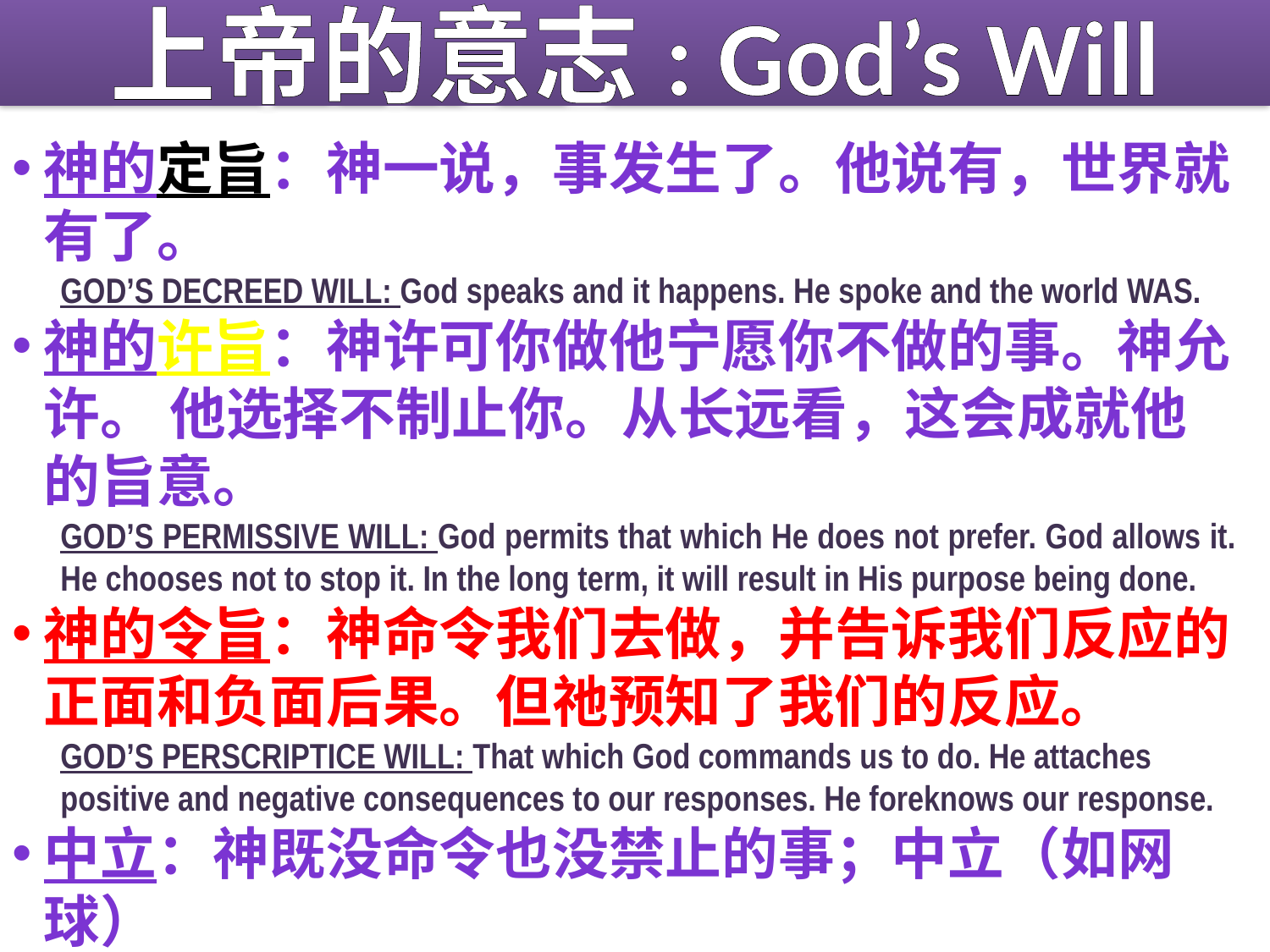

# 上帝的意志: God’s Will
神的定旨：神一说，事发生了。他说有，世界就有了。
GOD’S DECREED WILL: God speaks and it happens. He spoke and the world WAS.
神的许旨：神许可你做他宁愿你不做的事。神允许。 他选择不制止你。从长远看，这会成就他的旨意。
GOD’S PERMISSIVE WILL: God permits that which He does not prefer. God allows it. He chooses not to stop it. In the long term, it will result in His purpose being done.
神的令旨：神命令我们去做，并告诉我们反应的正面和负面后果。但祂预知了我们的反应。
GOD’S PERSCRIPTICE WILL: That which God commands us to do. He attaches positive and negative consequences to our responses. He foreknows our response.
中立：神既没命令也没禁止的事；中立（如网球）
ADIAPHORA: Those things God neither commands or forbids; neutral.  (ie: tennis)